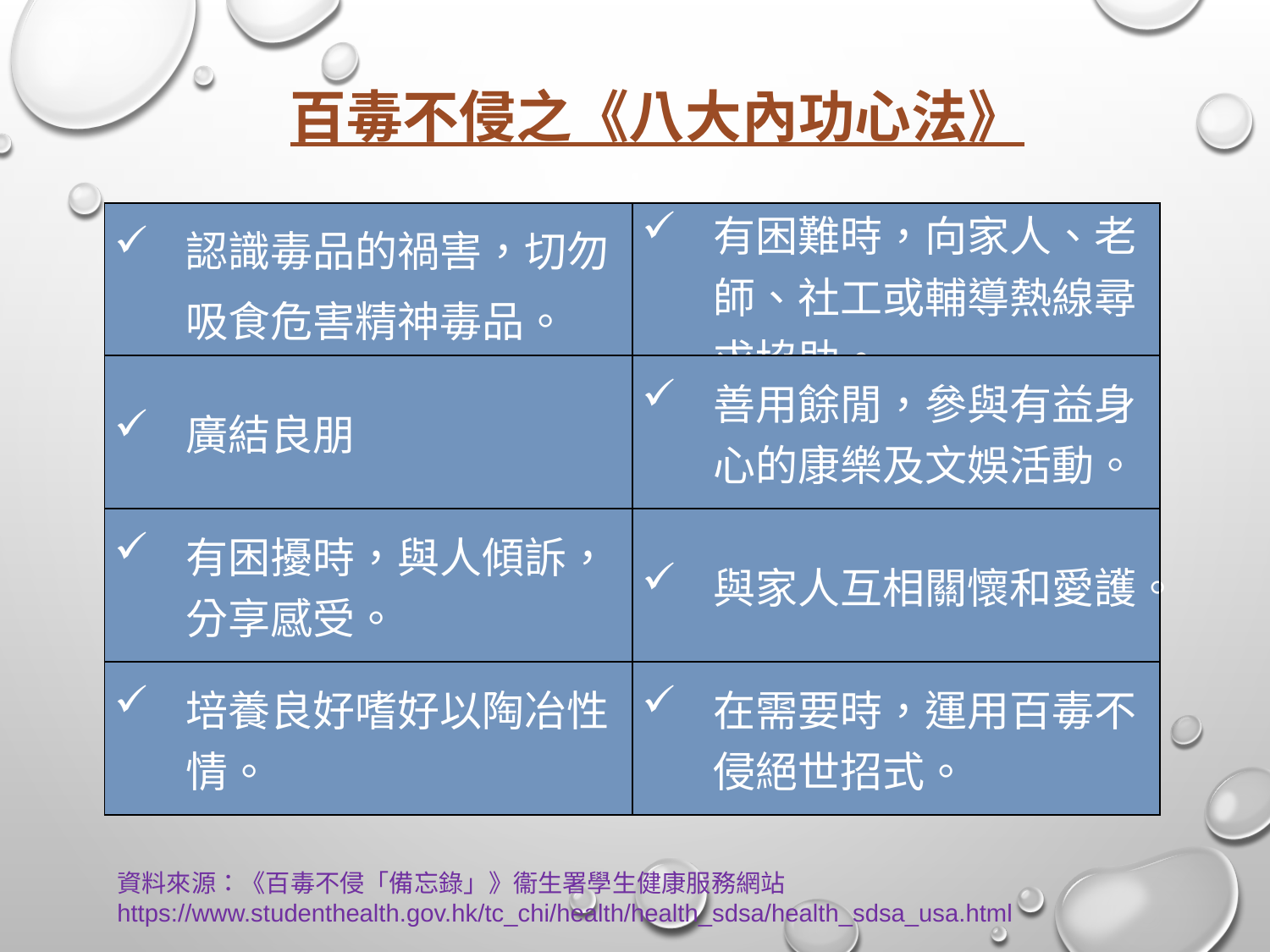

百毒不侵之《八大內功心法》
| 認識毒品的禍害，切勿吸食危害精神毒品。 | 有困難時，向家人、老師、社工或輔導熱線尋求協助。 |
| --- | --- |
| 廣結良朋 | 善用餘閒，參與有益身心的康樂及文娛活動。 |
| 有困擾時，與人傾訴，分享感受。 | 與家人互相關懷和愛護。 |
| 培養良好嗜好以陶冶性情。 | 在需要時，運用百毒不侵絕世招式。 |
資料來源：《百毒不侵「備忘錄」》衞生署學生健康服務網站 https://www.studenthealth.gov.hk/tc_chi/health/health_sdsa/health_sdsa_usa.html